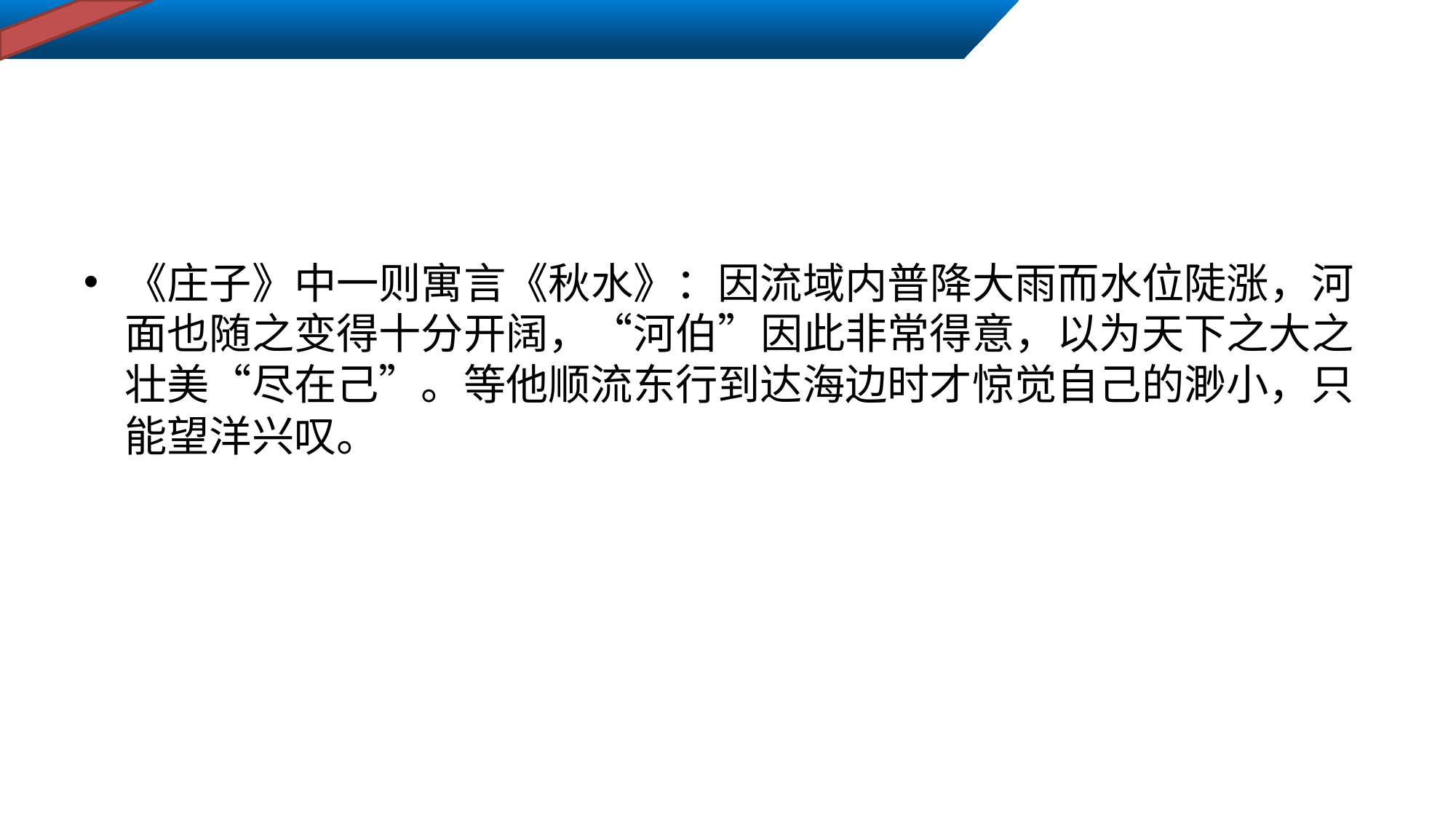

《庄子》中一则寓言《秋水》：因流域内普降大雨而水位陡涨，河面也随之变得十分开阔，“河伯”因此非常得意，以为天下之大之壮美“尽在己”。等他顺流东行到达海边时才惊觉自己的渺小，只能望洋兴叹。